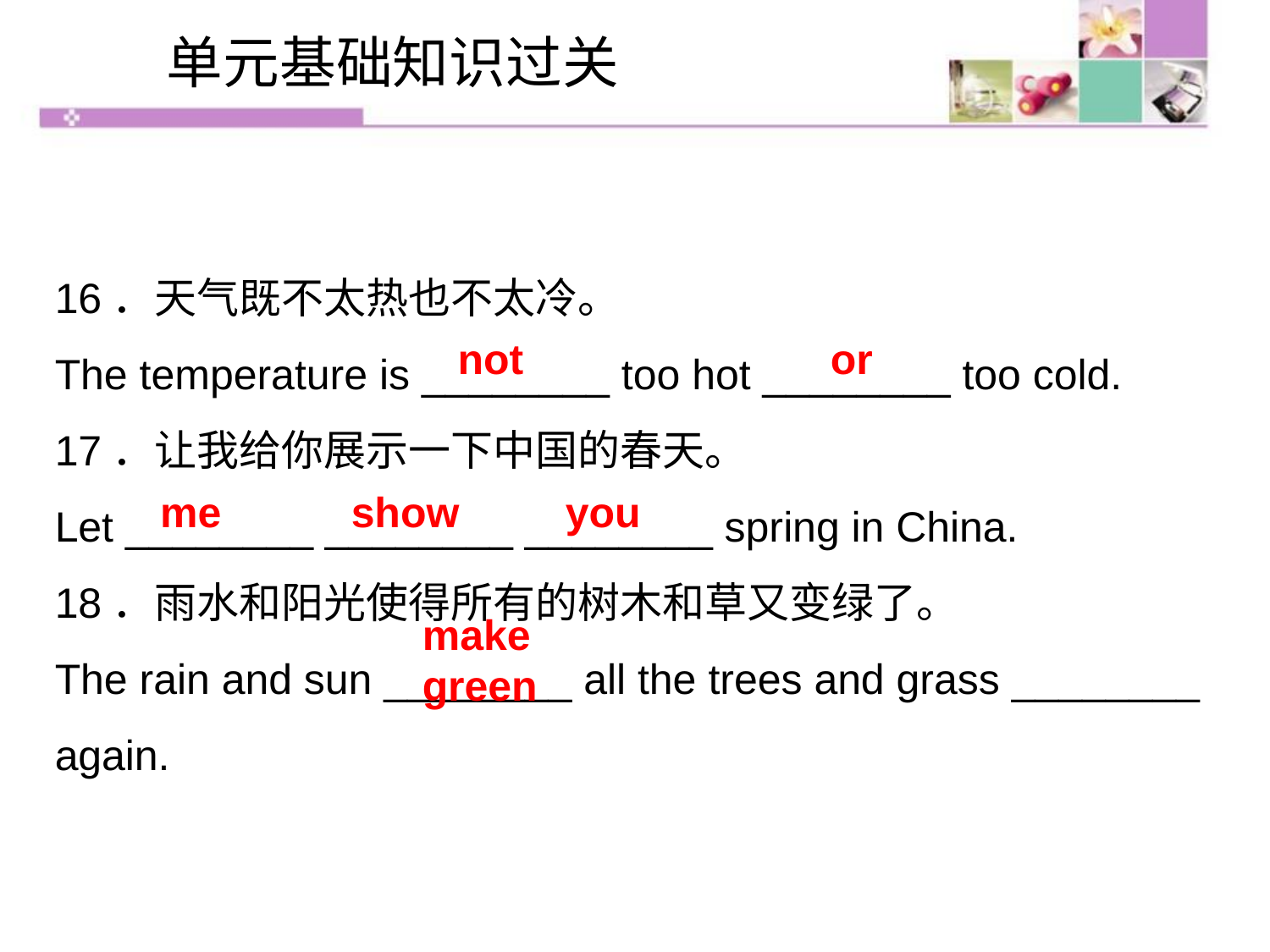

单元基础知识过关
16．天气既不太热也不太冷。
The temperature is ________ too hot ________ too cold.
17．让我给你展示一下中国的春天。
Let ________ ________ ________ spring in China.
18．雨水和阳光使得所有的树木和草又变绿了。
The rain and sun ________ all the trees and grass ________ again.
not                          or
me           show         you
make                                            green